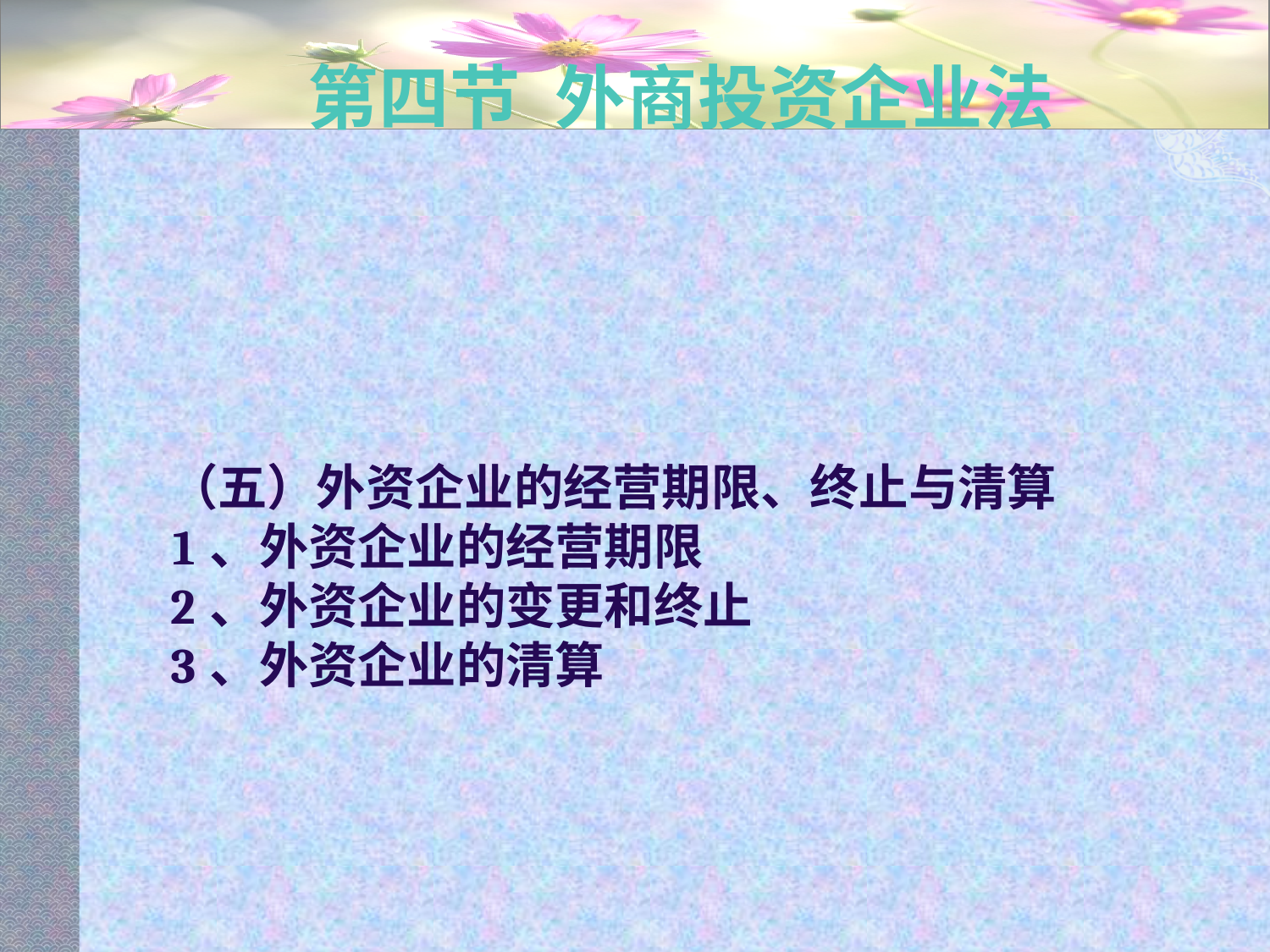

# 第四节  外商投资企业法
（五）外资企业的经营期限、终止与清算
1、外资企业的经营期限
2、外资企业的变更和终止
3、外资企业的清算